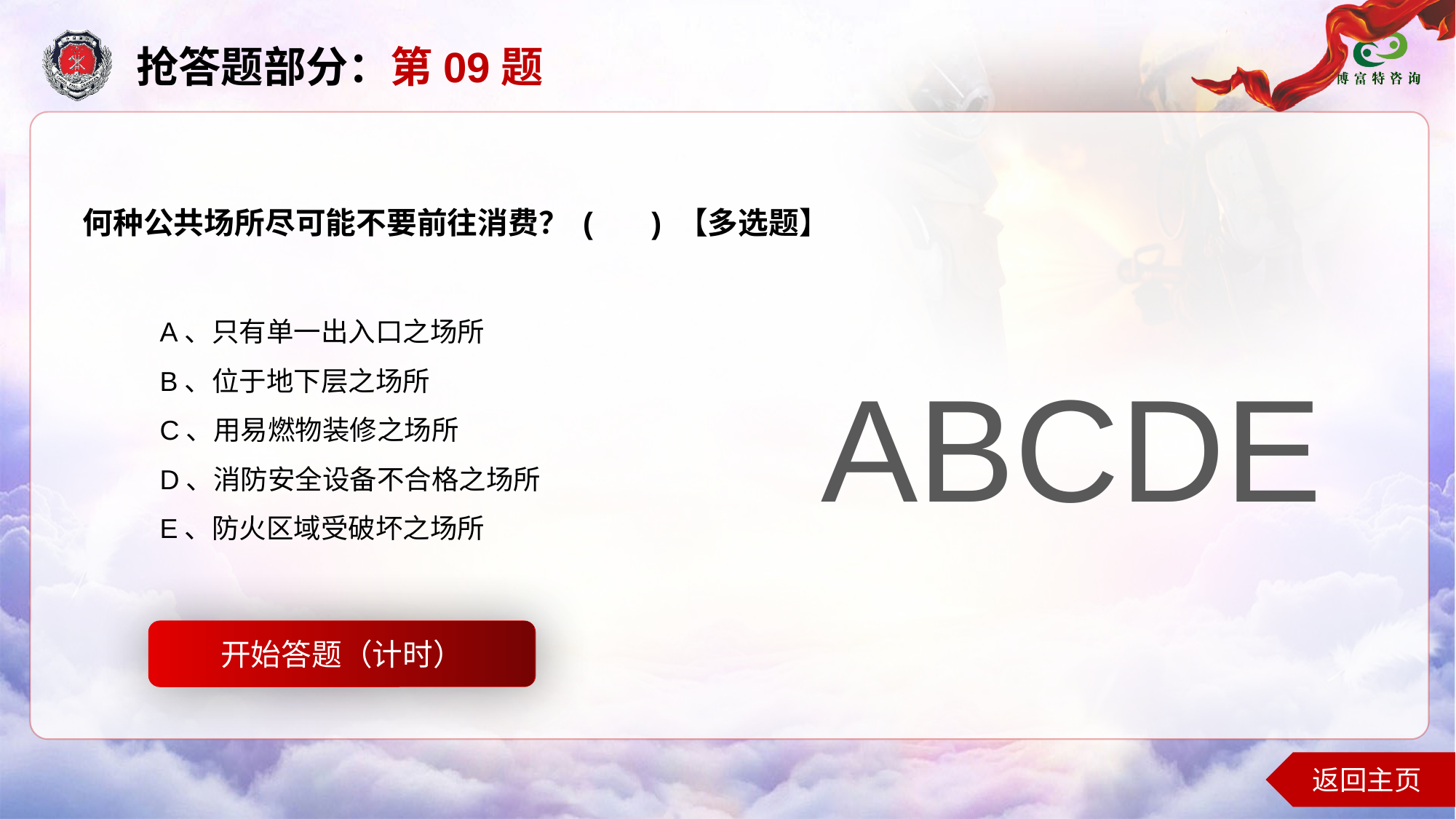

抢答题部分：第09题
何种公共场所尽可能不要前往消费？ (       ) 【多选题】
A、只有单一出入口之场所
B、位于地下层之场所
C、用易燃物装修之场所
D、消防安全设备不合格之场所
E、防火区域受破坏之场所
ABCDE
开始答题（计时）
开始答题
返回主页